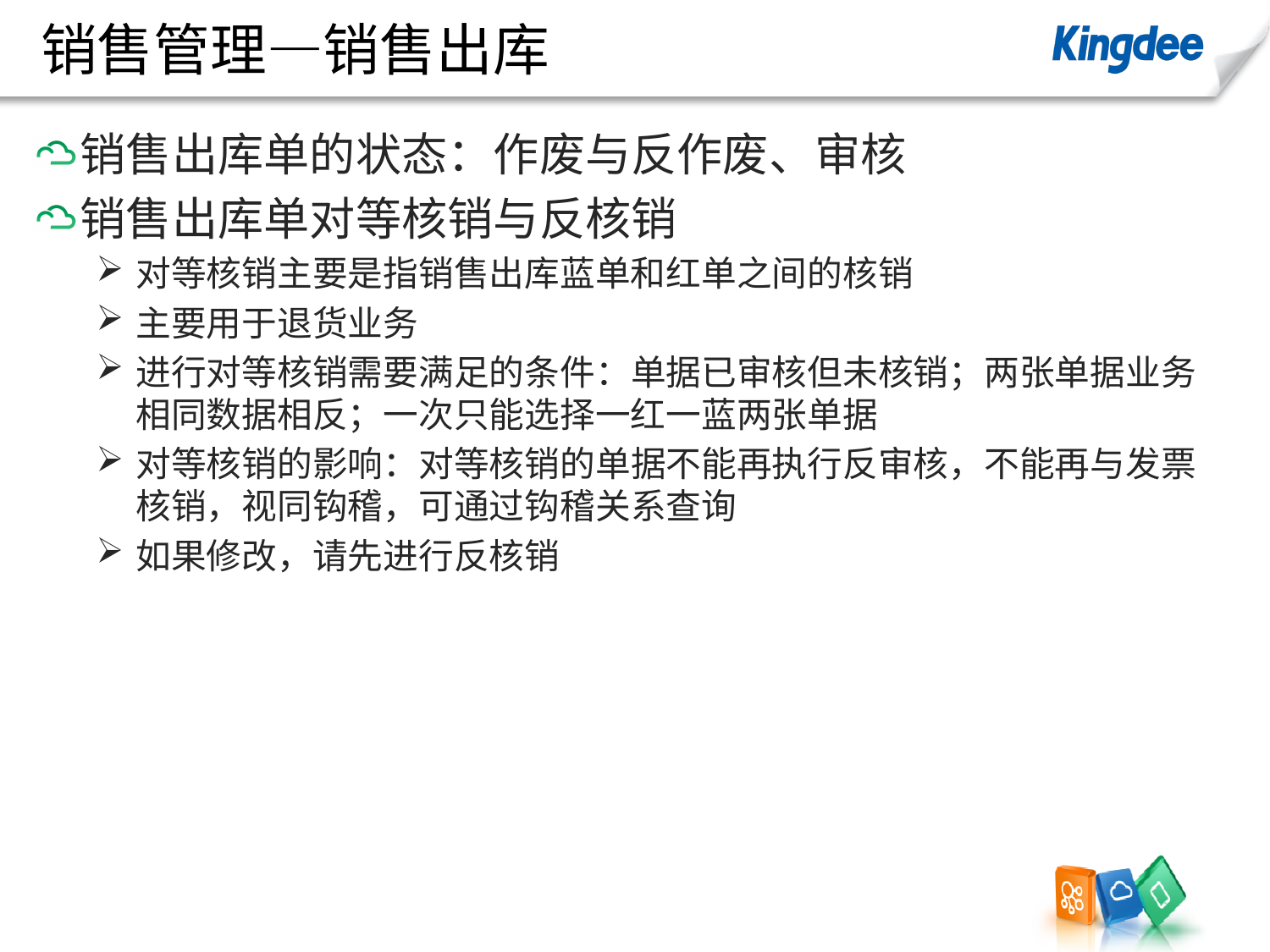

# 销售管理—销售出库
销售出库单的状态：作废与反作废、审核
销售出库单对等核销与反核销
对等核销主要是指销售出库蓝单和红单之间的核销
主要用于退货业务
进行对等核销需要满足的条件：单据已审核但未核销；两张单据业务相同数据相反；一次只能选择一红一蓝两张单据
对等核销的影响：对等核销的单据不能再执行反审核，不能再与发票核销，视同钩稽，可通过钩稽关系查询
如果修改，请先进行反核销